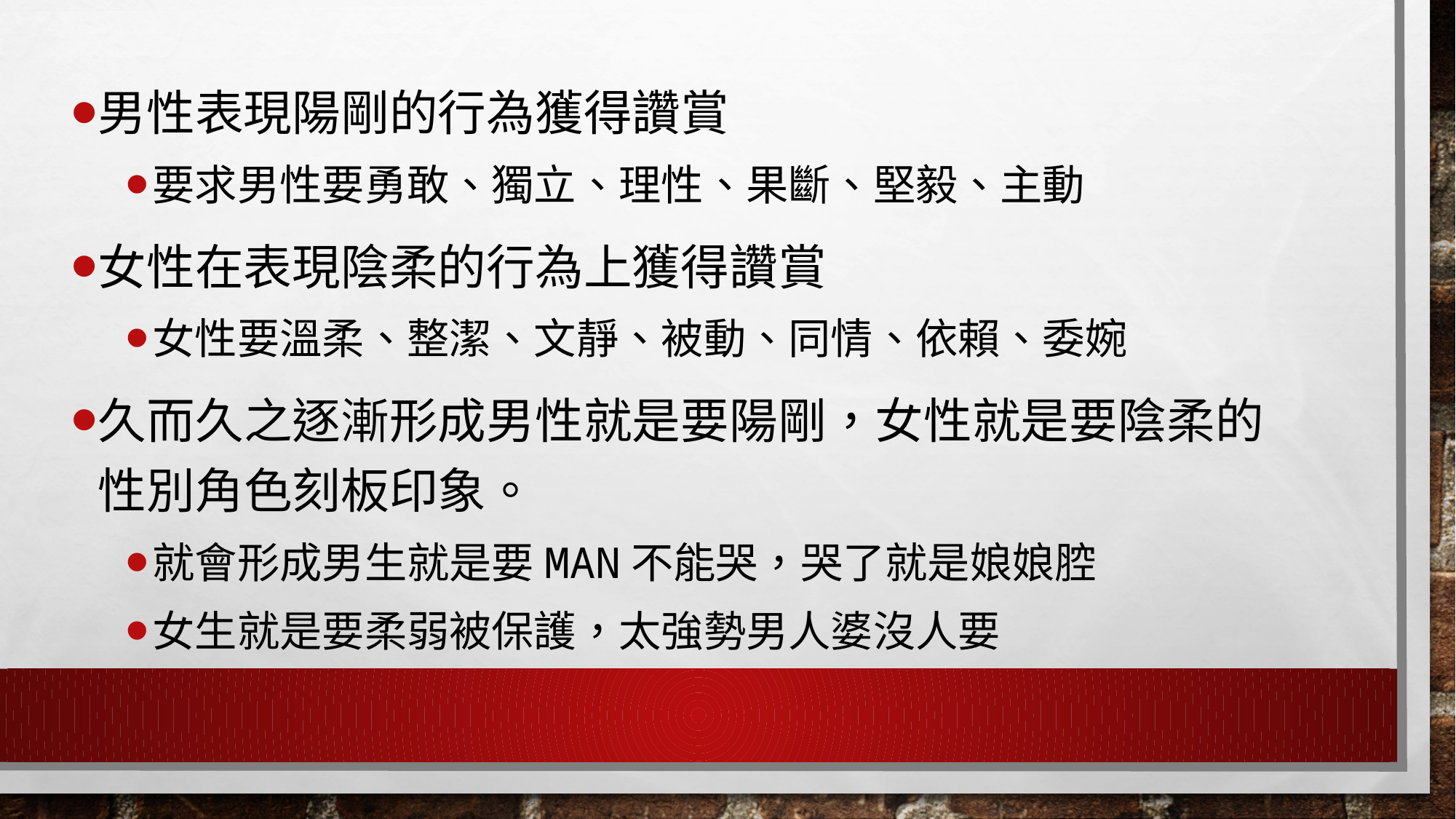

男性表現陽剛的行為獲得讚賞
要求男性要勇敢、獨立、理性、果斷、堅毅、主動
女性在表現陰柔的行為上獲得讚賞
女性要溫柔、整潔、文靜、被動、同情、依賴、委婉
久而久之逐漸形成男性就是要陽剛，女性就是要陰柔的性別角色刻板印象。
就會形成男生就是要MAN不能哭，哭了就是娘娘腔
女生就是要柔弱被保護，太強勢男人婆沒人要